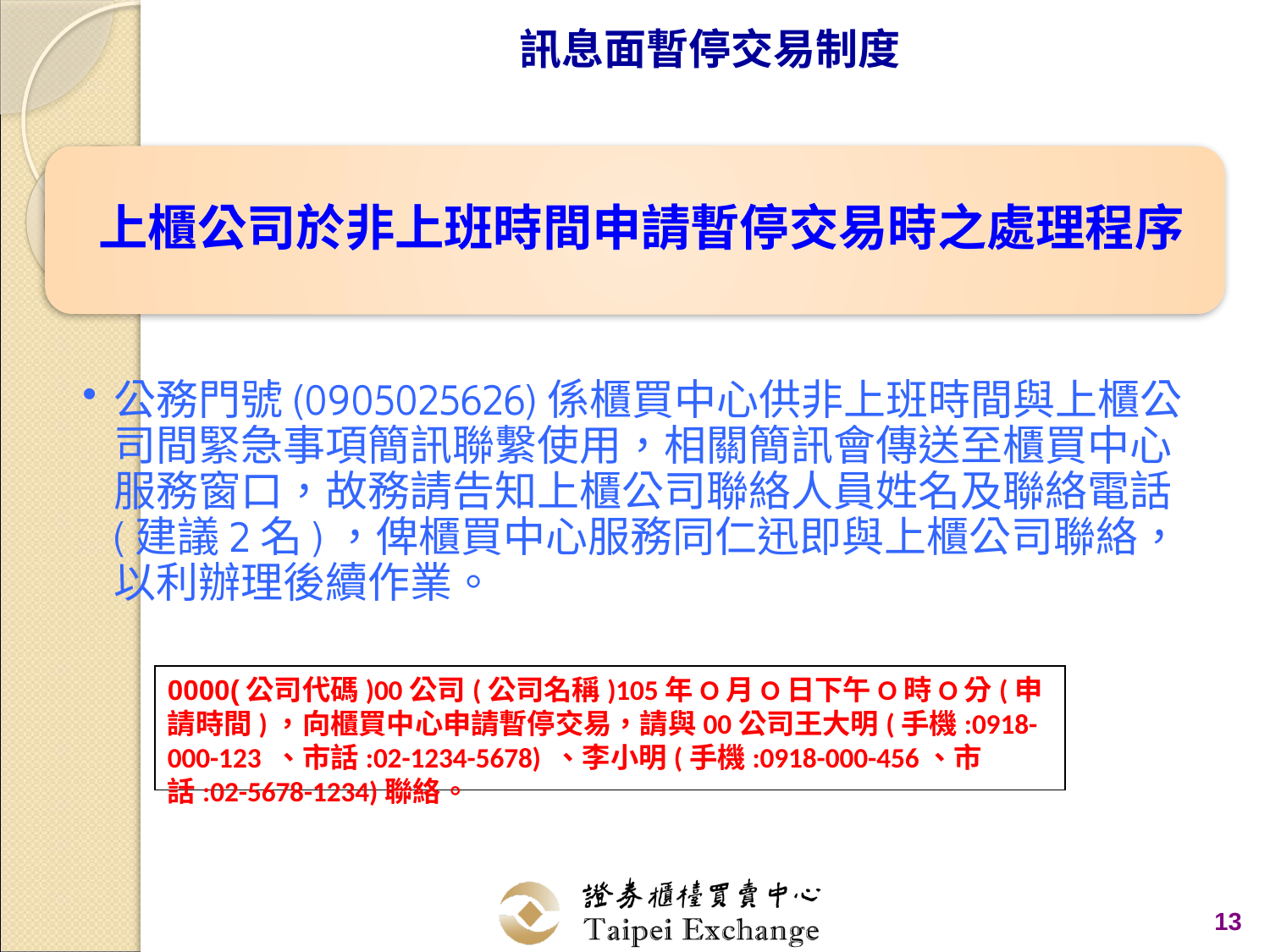

訊息面暫停交易制度
 上櫃公司於非上班時間申請暫停交易時之處理程序

公務門號(0905025626)係櫃買中心供非上班時間與上櫃公司間緊急事項簡訊聯繫使用，相關簡訊會傳送至櫃買中心服務窗口，故務請告知上櫃公司聯絡人員姓名及聯絡電話(建議2名)，俾櫃買中心服務同仁迅即與上櫃公司聯絡，以利辦理後續作業。

0000(公司代碼)00公司(公司名稱)105年O月O日下午O時O分(申請時間)，向櫃買中心申請暫停交易，請與00公司王大明(手機:0918-000-123 、市話:02-1234-5678) 、李小明(手機:0918-000-456、市話:02-5678-1234)聯絡。
13